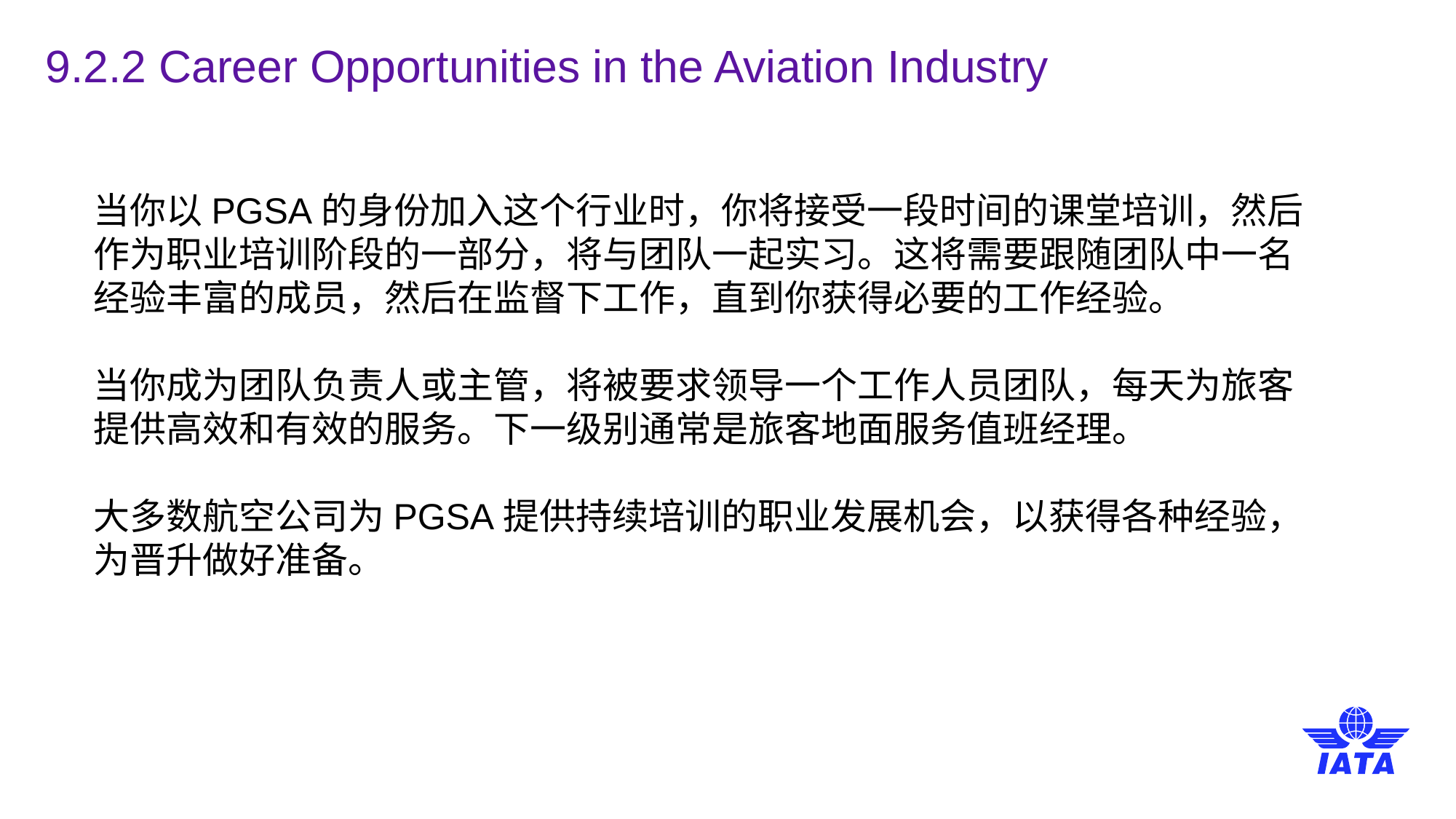

# 9.2.2 Career Opportunities in the Aviation Industry
当你以PGSA的身份加入这个行业时，你将接受一段时间的课堂培训，然后作为职业培训阶段的一部分，将与团队一起实习。这将需要跟随团队中一名经验丰富的成员，然后在监督下工作，直到你获得必要的工作经验。

当你成为团队负责人或主管，将被要求领导一个工作人员团队，每天为旅客提供高效和有效的服务。下一级别通常是旅客地面服务值班经理。

大多数航空公司为PGSA提供持续培训的职业发展机会，以获得各种经验，为晋升做好准备。
19